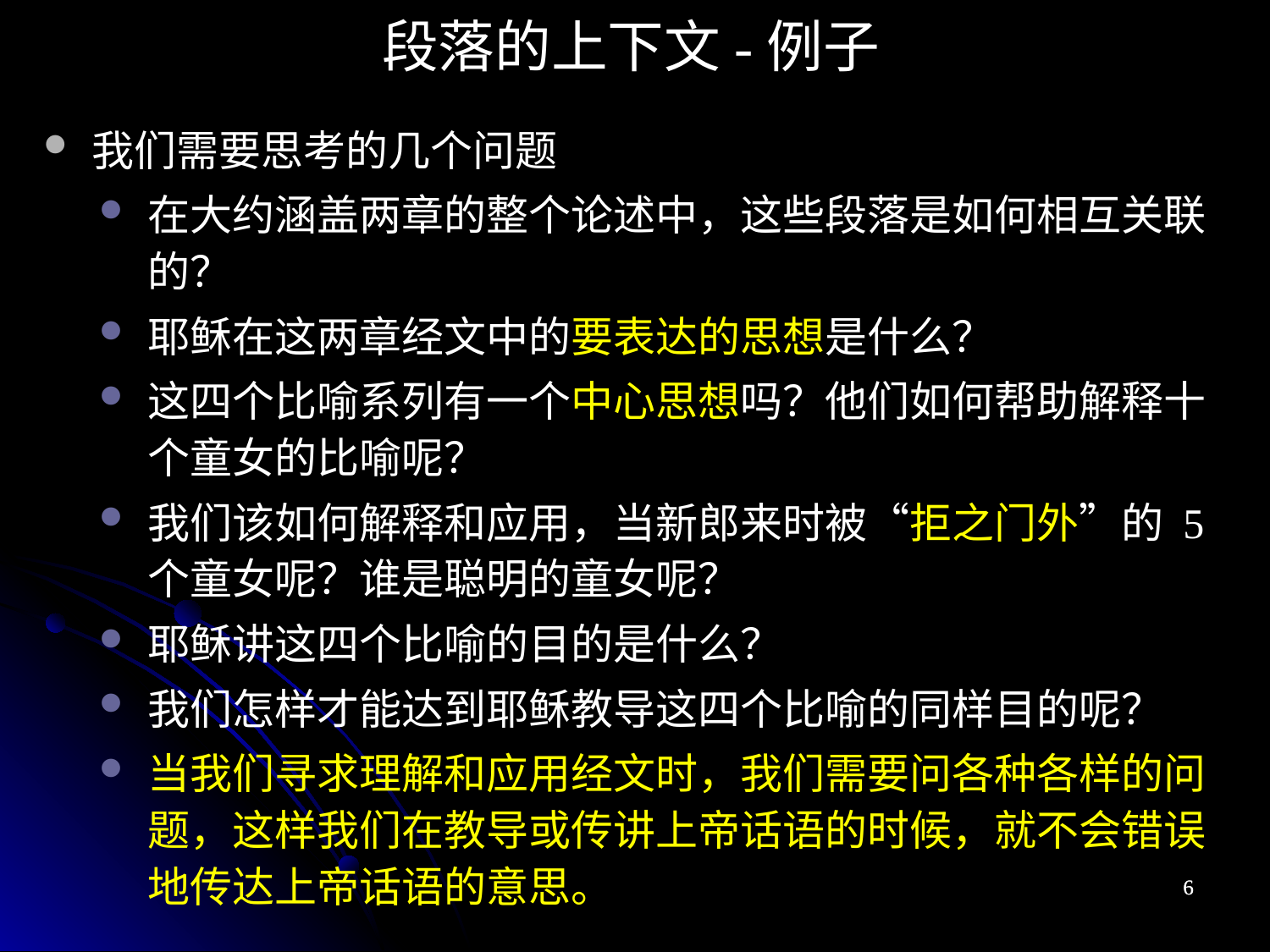

段落的上下文-例子
我们需要思考的几个问题
在大约涵盖两章的整个论述中，这些段落是如何相互关联的？
耶稣在这两章经文中的要表达的思想是什么？
这四个比喻系列有一个中心思想吗？他们如何帮助解释十个童女的比喻呢？
我们该如何解释和应用，当新郎来时被“拒之门外”的 5个童女呢？谁是聪明的童女呢？
耶稣讲这四个比喻的目的是什么？
我们怎样才能达到耶稣教导这四个比喻的同样目的呢？
当我们寻求理解和应用经文时，我们需要问各种各样的问题，这样我们在教导或传讲上帝话语的时候，就不会错误地传达上帝话语的意思。
6
6